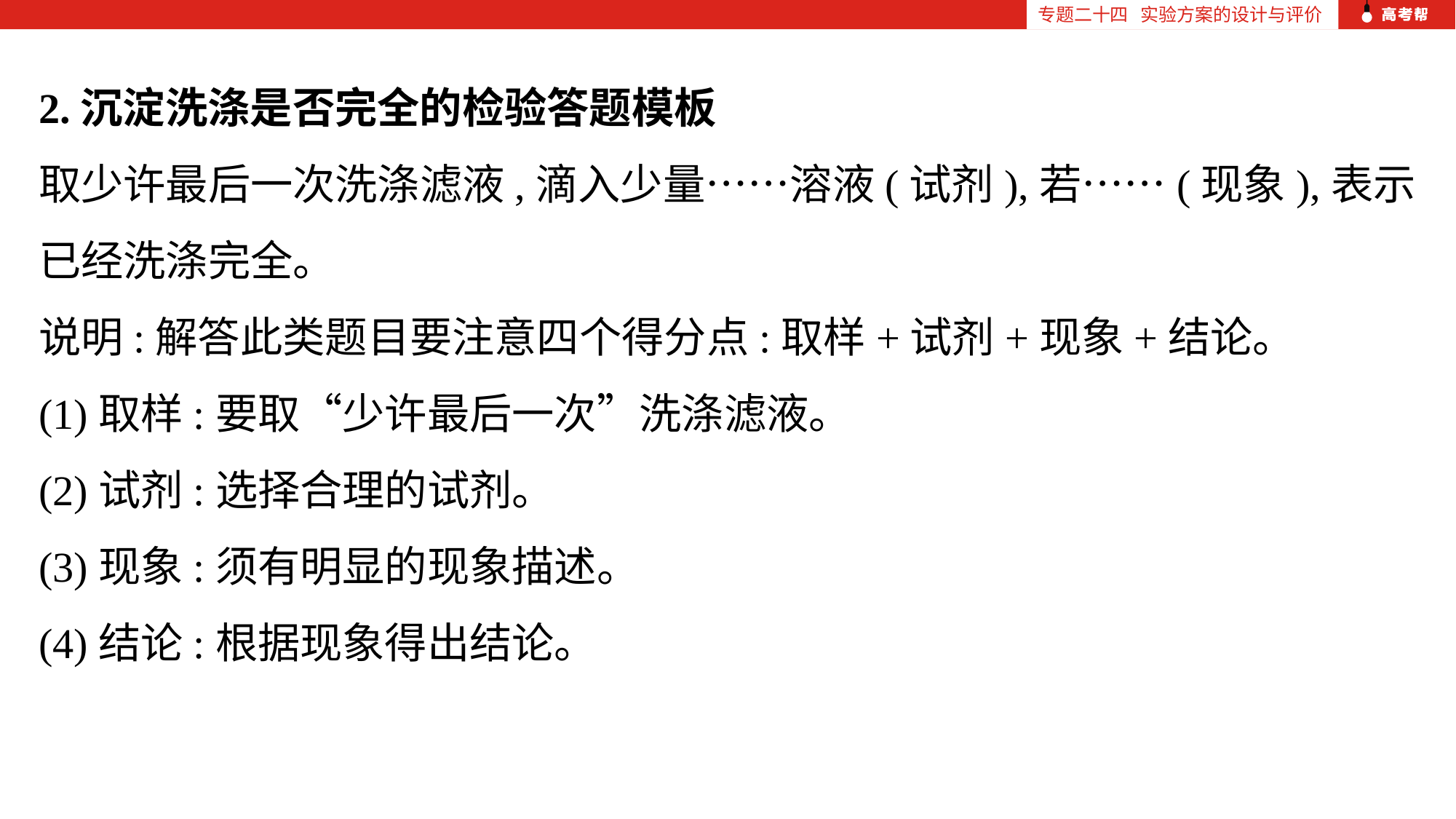

专题二十四   实验方案的设计与评价
2.沉淀洗涤是否完全的检验答题模板
取少许最后一次洗涤滤液,滴入少量……溶液(试剂),若……(现象),表示已经洗涤完全。
说明:解答此类题目要注意四个得分点:取样+试剂+现象+结论。
(1)取样:要取“少许最后一次”洗涤滤液。
(2)试剂:选择合理的试剂。
(3)现象:须有明显的现象描述。
(4)结论:根据现象得出结论。